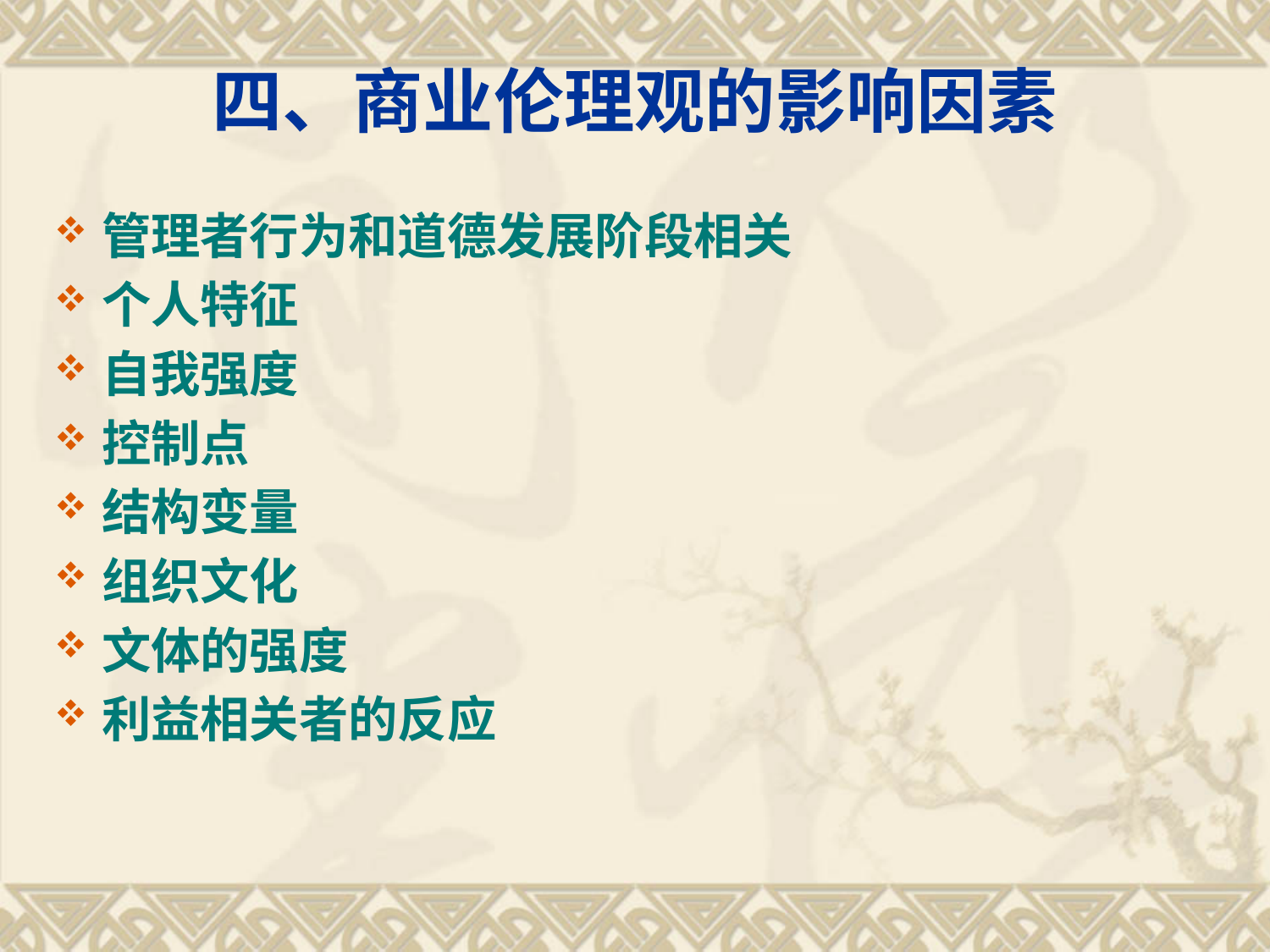

四、商业伦理观的影响因素
管理者行为和道德发展阶段相关
个人特征
自我强度
控制点
结构变量
组织文化
文体的强度
利益相关者的反应